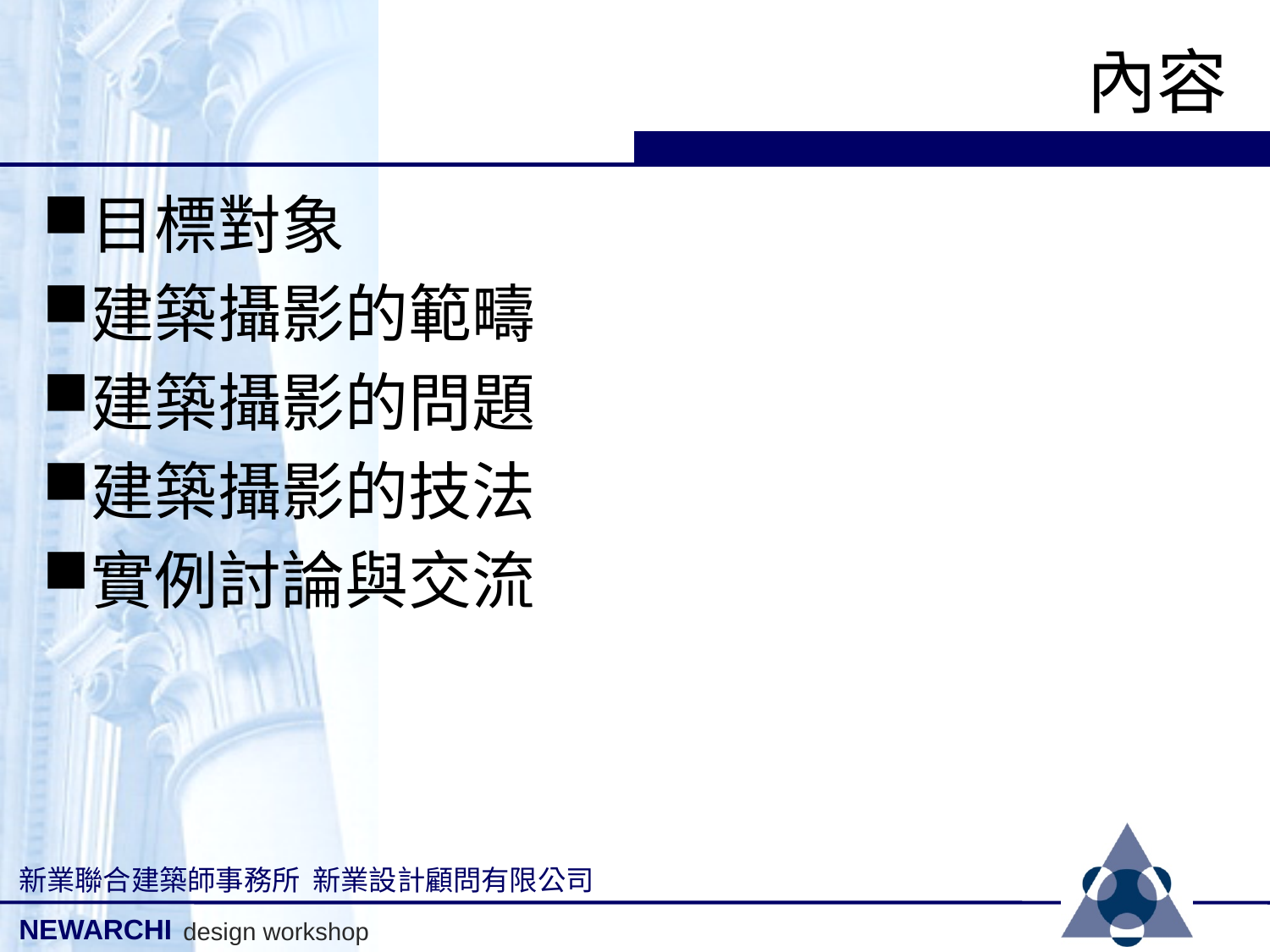

# 內容
目標對象
建築攝影的範疇
建築攝影的問題
建築攝影的技法
實例討論與交流